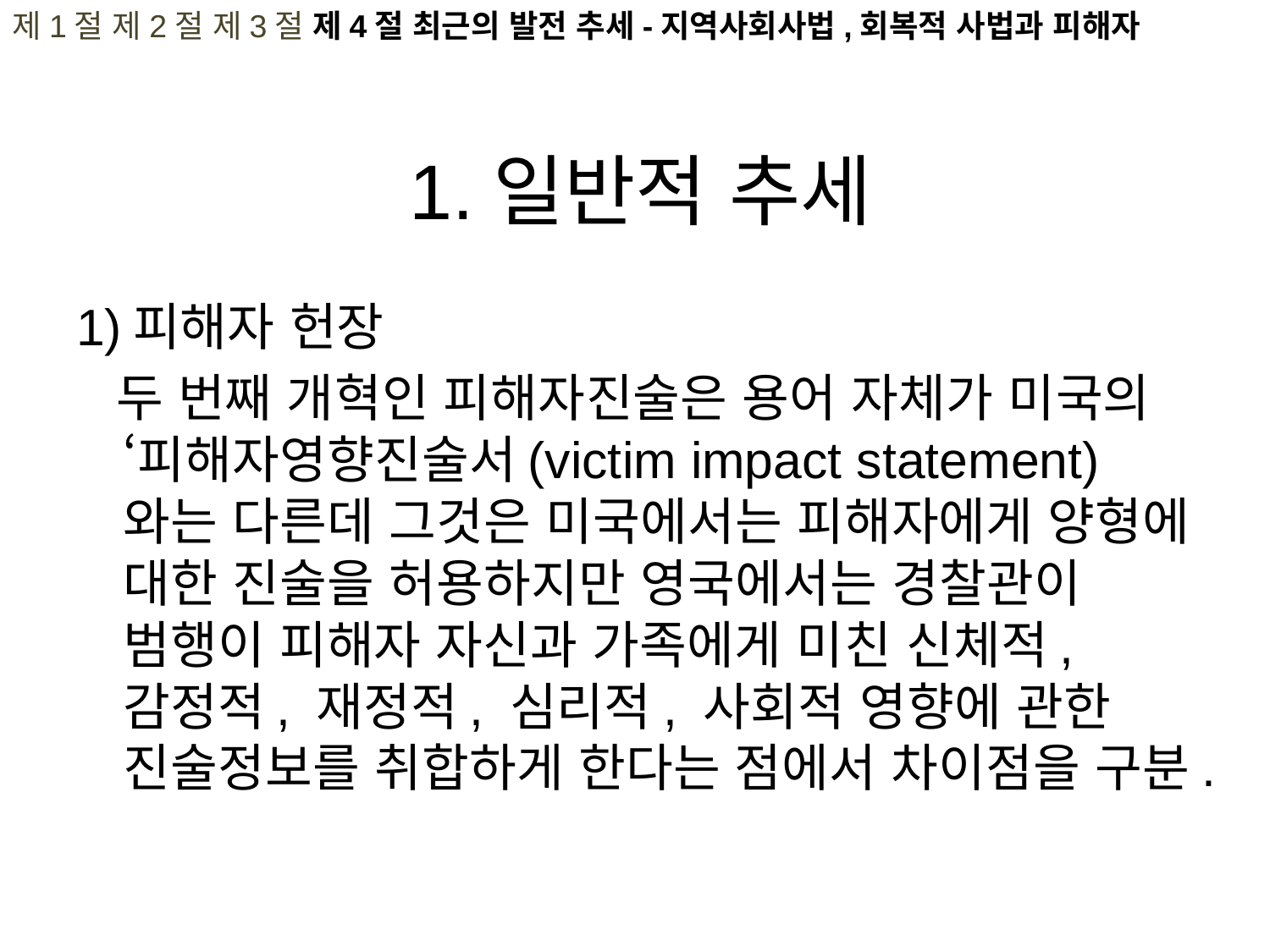

제1절 제2절 제3절 제4절 최근의 발전 추세-지역사회사법,회복적 사법과 피해자
# 1.일반적 추세
1)피해자 헌장
  두 번째 개혁인 피해자진술은 용어 자체가 미국의 ‘피해자영향진술서(victim impact statement)와는 다른데 그것은 미국에서는 피해자에게 양형에 대한 진술을 허용하지만 영국에서는 경찰관이 범행이 피해자 자신과 가족에게 미친 신체적, 감정적, 재정적, 심리적, 사회적 영향에 관한 진술정보를 취합하게 한다는 점에서 차이점을 구분.